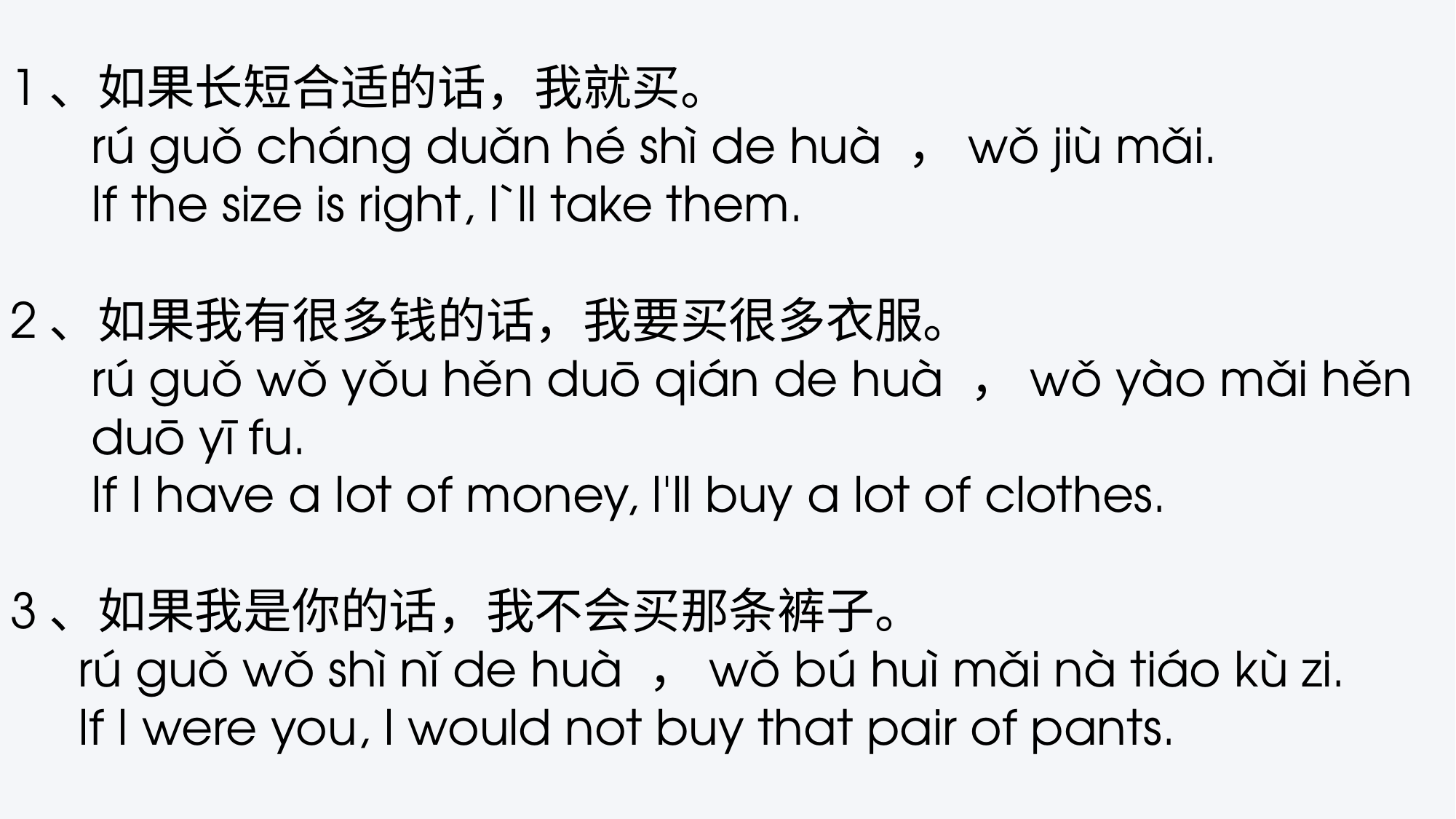

1、如果长短合适的话，我就买。
      rú guǒ cháng duǎn hé shì de huà ，wǒ jiù mǎi.
      If the size is right, I`ll take them.

2、如果我有很多钱的话，我要买很多衣服。
      rú guǒ wǒ yǒu hěn duō qián de huà ，wǒ yào mǎi hěn
      duō yī fu.
      If I have a lot of money, I'll buy a lot of clothes.

3、如果我是你的话，我不会买那条裤子。
     rú guǒ wǒ shì nǐ de huà ，wǒ bú huì mǎi nà tiáo kù zi.
     If I were you, I would not buy that pair of pants.